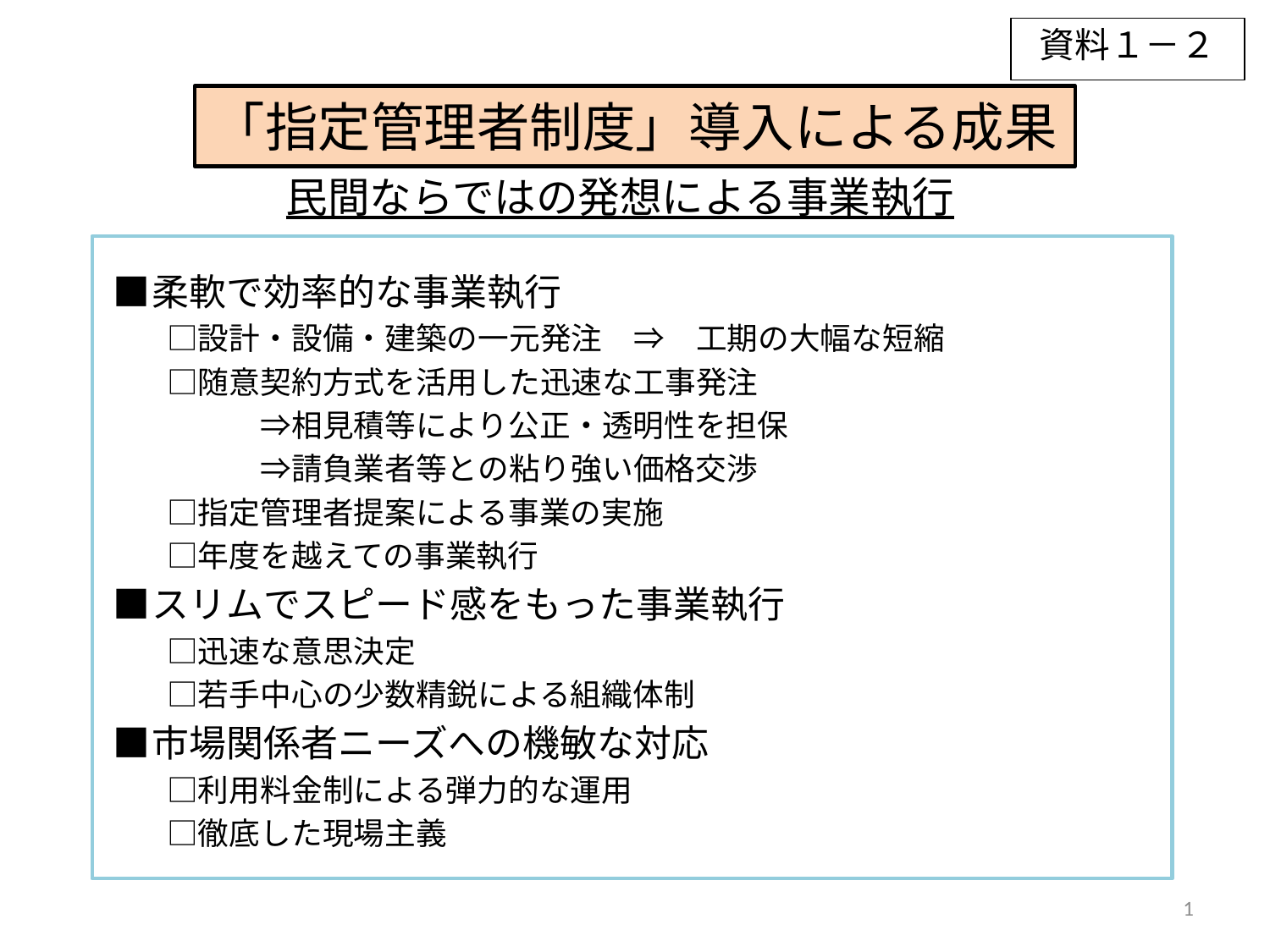

資料１－２
# 「指定管理者制度」導入による成果
民間ならではの発想による事業執行

 ■柔軟で効率的な事業執行
　　□設計・設備・建築の一元発注　⇒　工期の大幅な短縮
　　□随意契約方式を活用した迅速な工事発注
　　　　　⇒相見積等により公正・透明性を担保
　　　　　⇒請負業者等との粘り強い価格交渉
　　□指定管理者提案による事業の実施
　　□年度を越えての事業執行
 ■スリムでスピード感をもった事業執行
　　□迅速な意思決定
　　□若手中心の少数精鋭による組織体制
 ■市場関係者ニーズへの機敏な対応
　　□利用料金制による弾力的な運用
　　□徹底した現場主義
1